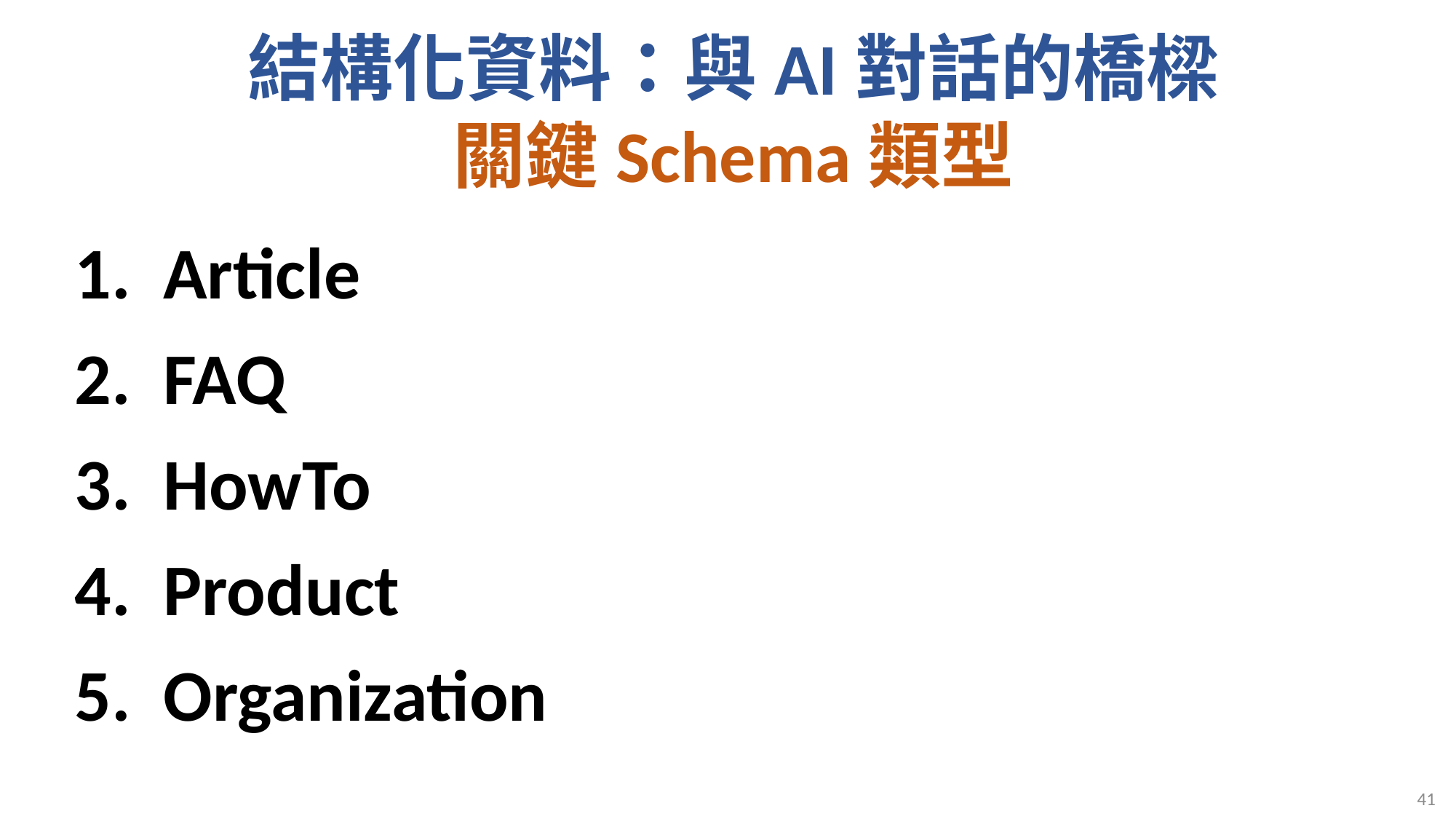

# 結構化資料：與AI對話的橋樑 關鍵Schema類型
Article
FAQ
HowTo
Product
Organization

41